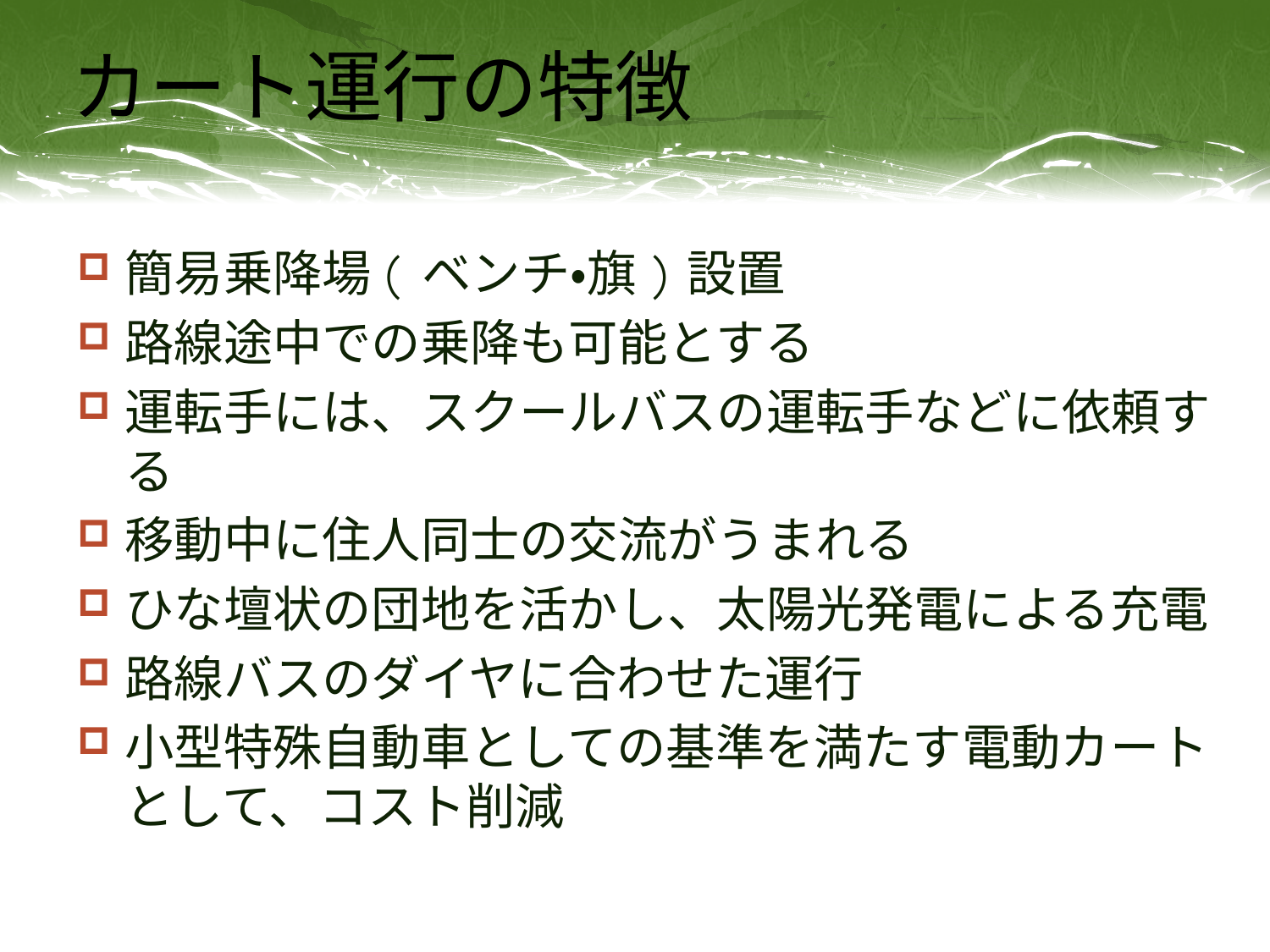

# カート運行の特徴
簡易乗降場(ベンチ・旗)設置
路線途中での乗降も可能とする
運転手には、スクールバスの運転手などに依頼する
移動中に住人同士の交流がうまれる
ひな壇状の団地を活かし、太陽光発電による充電
路線バスのダイヤに合わせた運行
小型特殊自動車としての基準を満たす電動カートとして、コスト削減